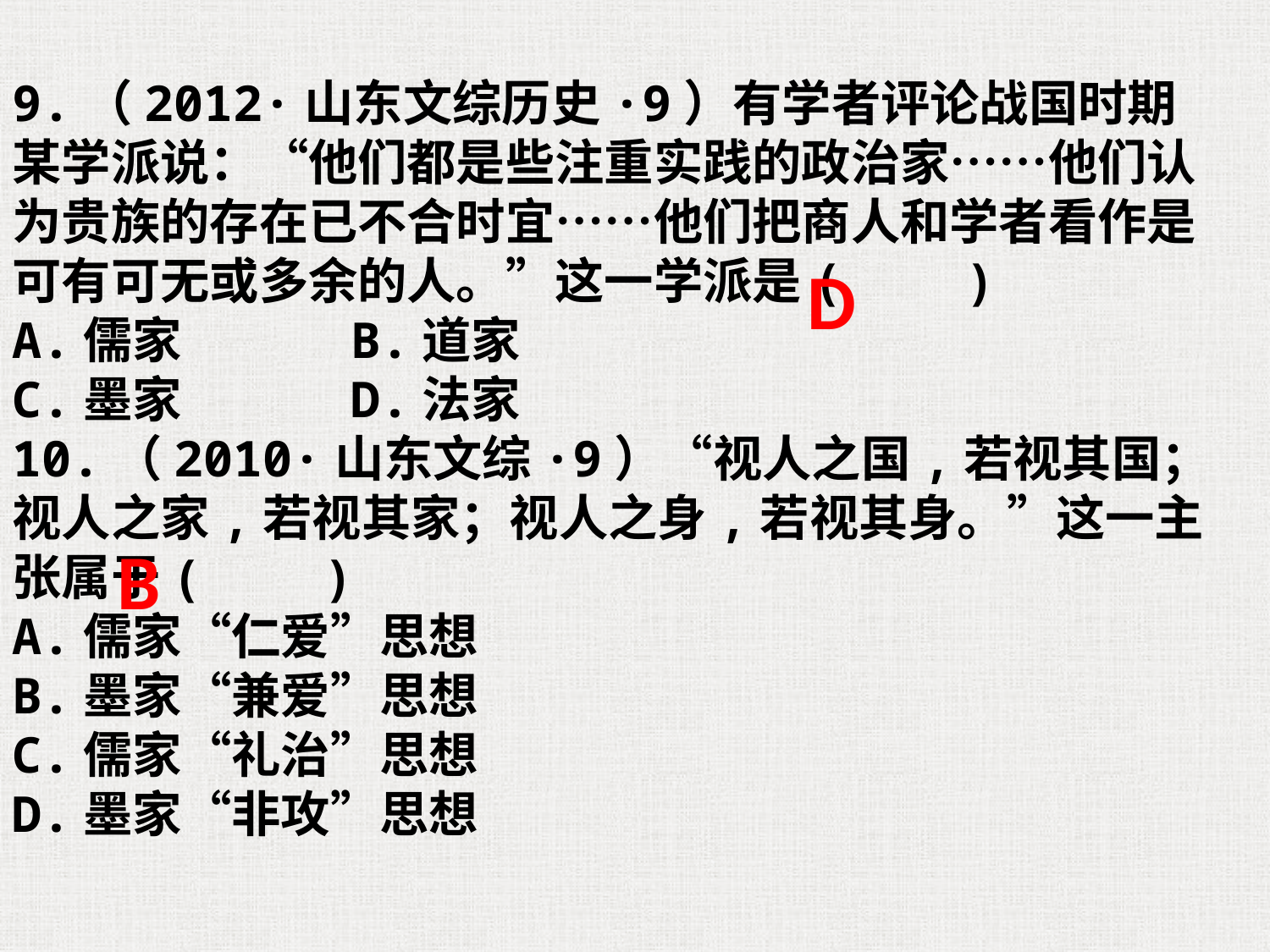

9.（2012·山东文综历史·9）有学者评论战国时期某学派说：“他们都是些注重实践的政治家……他们认为贵族的存在已不合时宜……他们把商人和学者看作是可有可无或多余的人。”这一学派是(　　)
A.儒家              B.道家
C.墨家              D.法家
10.（2010·山东文综·9）“视人之国,若视其国；视人之家,若视其家；视人之身,若视其身。”这一主张属于(　　)
A.儒家“仁爱”思想
B.墨家“兼爱”思想
C.儒家“礼治”思想
D.墨家“非攻”思想

D
B